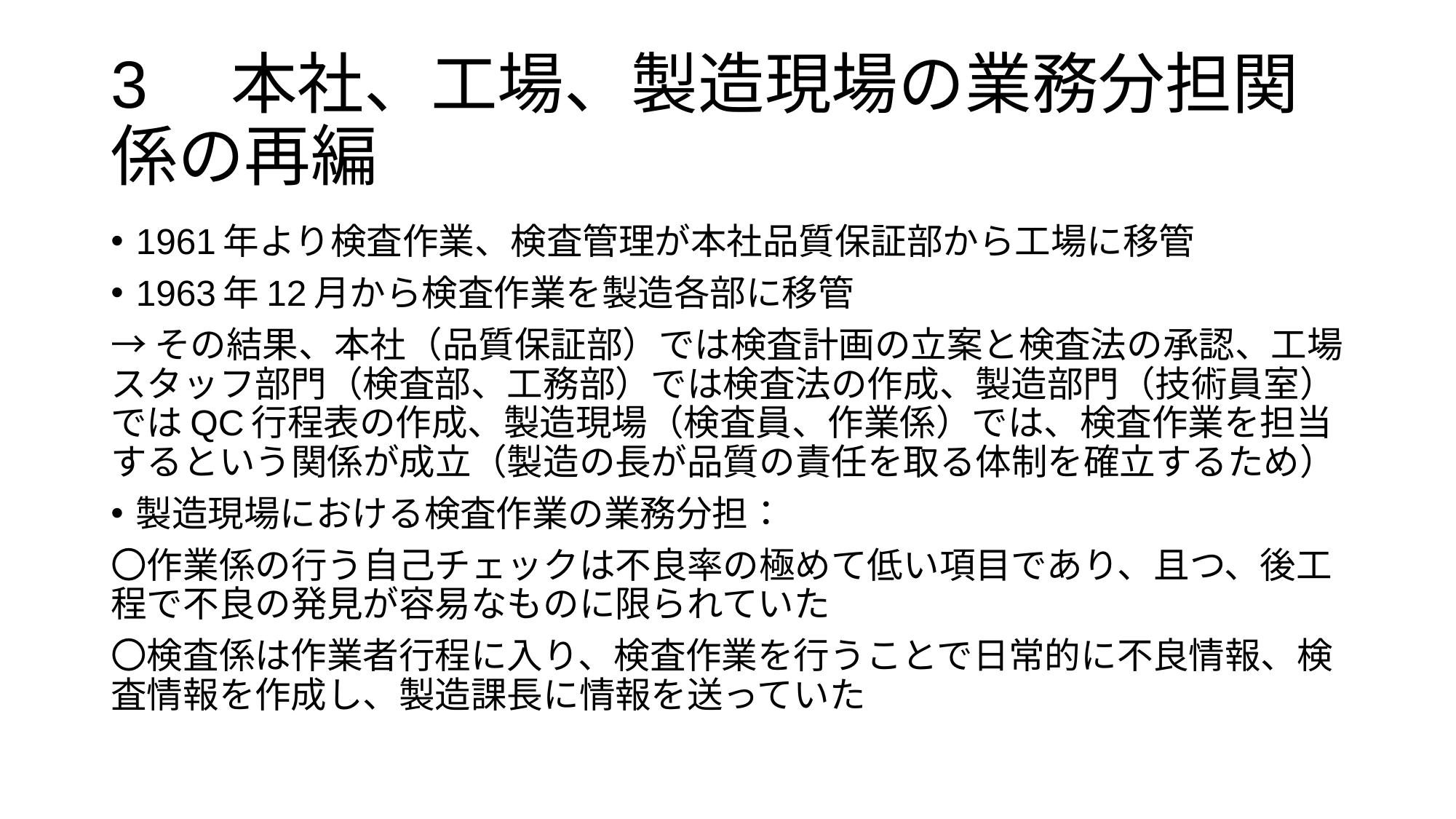

# 3　本社、工場、製造現場の業務分担関係の再編
1961年より検査作業、検査管理が本社品質保証部から工場に移管
1963年12月から検査作業を製造各部に移管
→その結果、本社（品質保証部）では検査計画の立案と検査法の承認、工場スタッフ部門（検査部、工務部）では検査法の作成、製造部門（技術員室）ではQC行程表の作成、製造現場（検査員、作業係）では、検査作業を担当するという関係が成立（製造の長が品質の責任を取る体制を確立するため）
製造現場における検査作業の業務分担：
〇作業係の行う自己チェックは不良率の極めて低い項目であり、且つ、後工程で不良の発見が容易なものに限られていた
〇検査係は作業者行程に入り、検査作業を行うことで日常的に不良情報、検査情報を作成し、製造課長に情報を送っていた